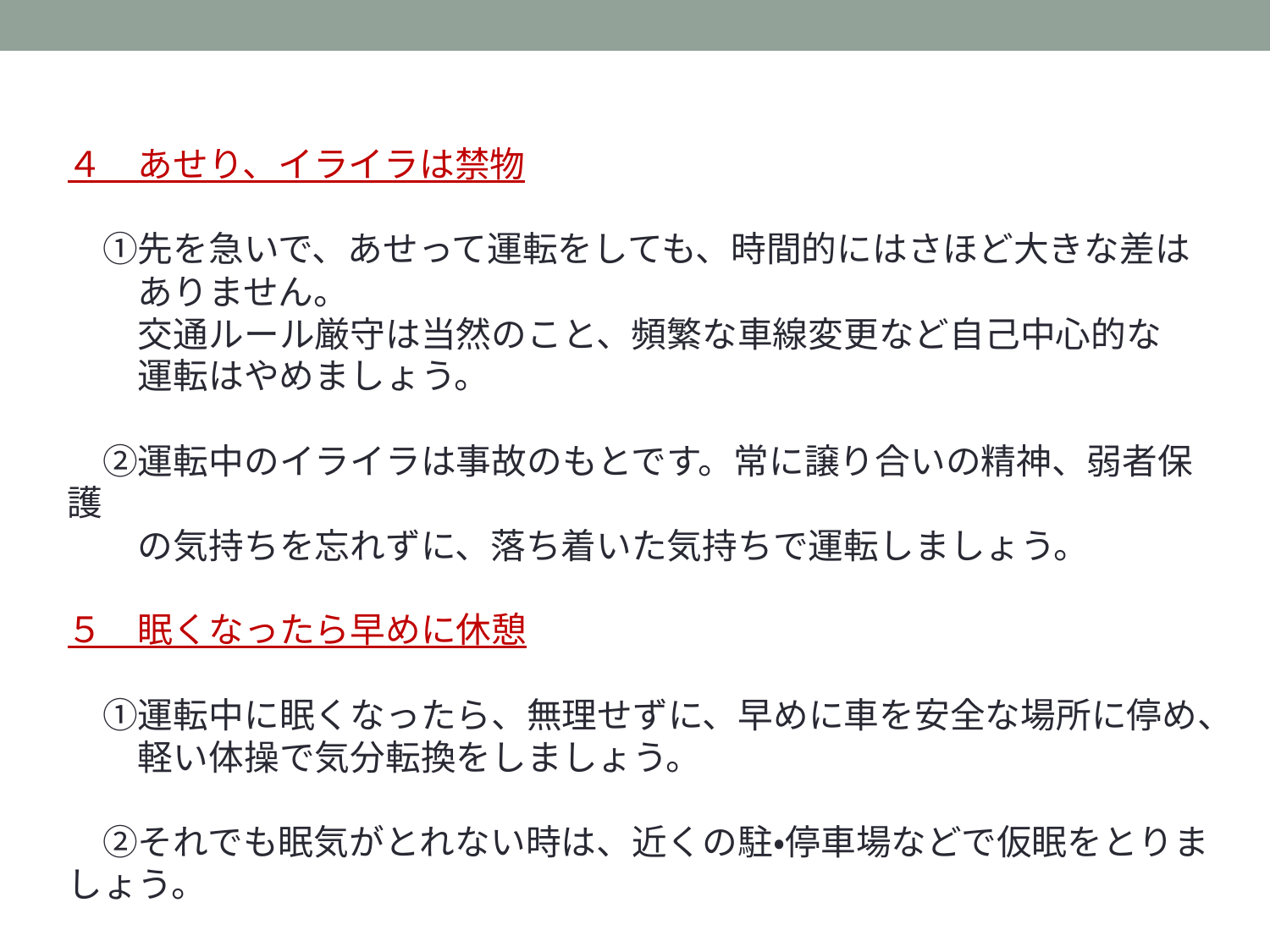

４　あせり、イライラは禁物

　①先を急いで、あせって運転をしても、時間的にはさほど大きな差は
　　ありません。
　　交通ルール厳守は当然のこと、頻繁な車線変更など自己中心的な
　　運転はやめましょう。

　②運転中のイライラは事故のもとです。常に譲り合いの精神、弱者保護
　　の気持ちを忘れずに、落ち着いた気持ちで運転しましょう。

５　眠くなったら早めに休憩

　①運転中に眠くなったら、無理せずに、早めに車を安全な場所に停め、
　　軽い体操で気分転換をしましょう。

　②それでも眠気がとれない時は、近くの駐・停車場などで仮眠をとりましょう。